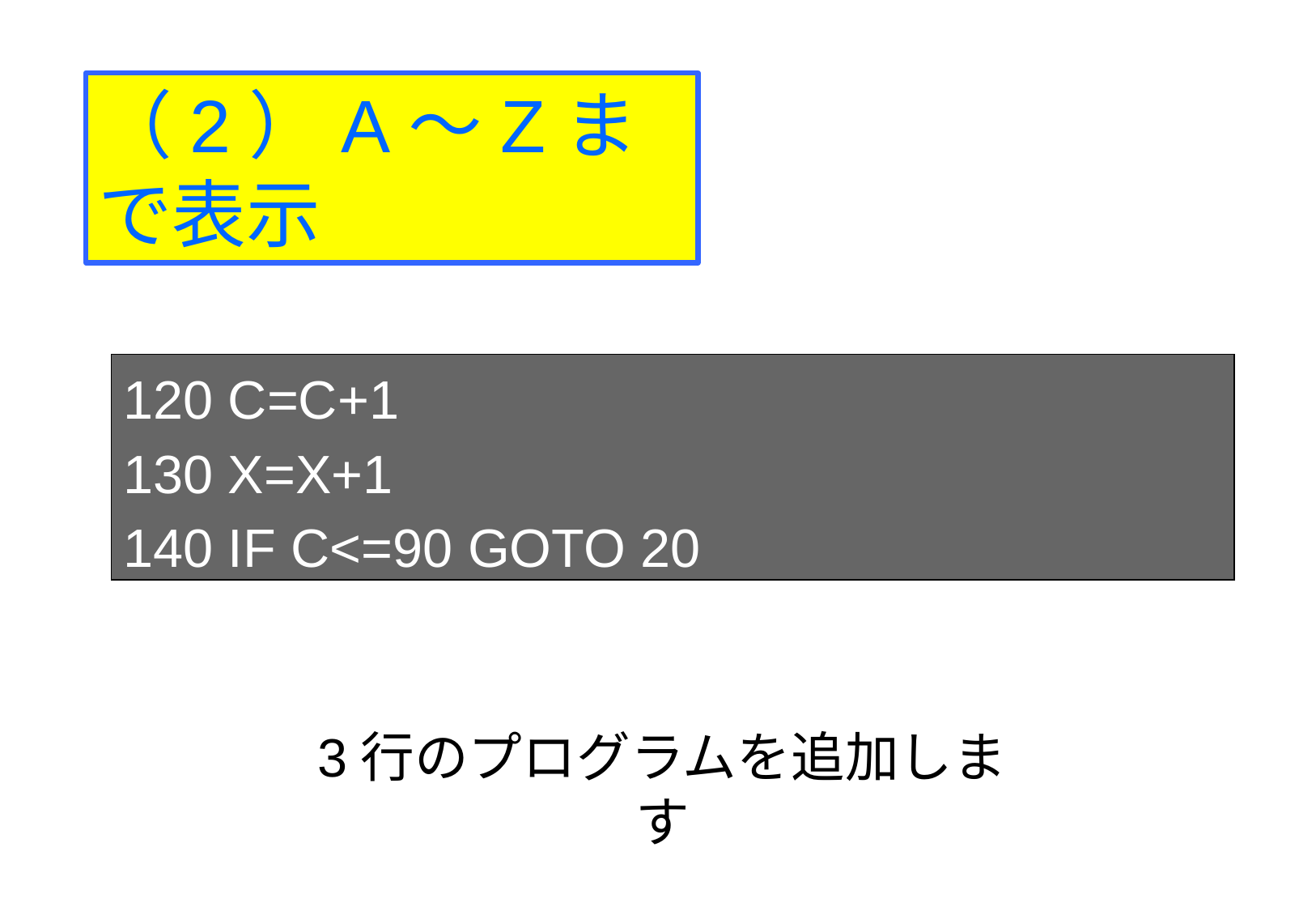

（2）A～Zまで表示
120 C=C+1
130 X=X+1
140 IF C<=90 GOTO 20
3行のプログラムを追加します